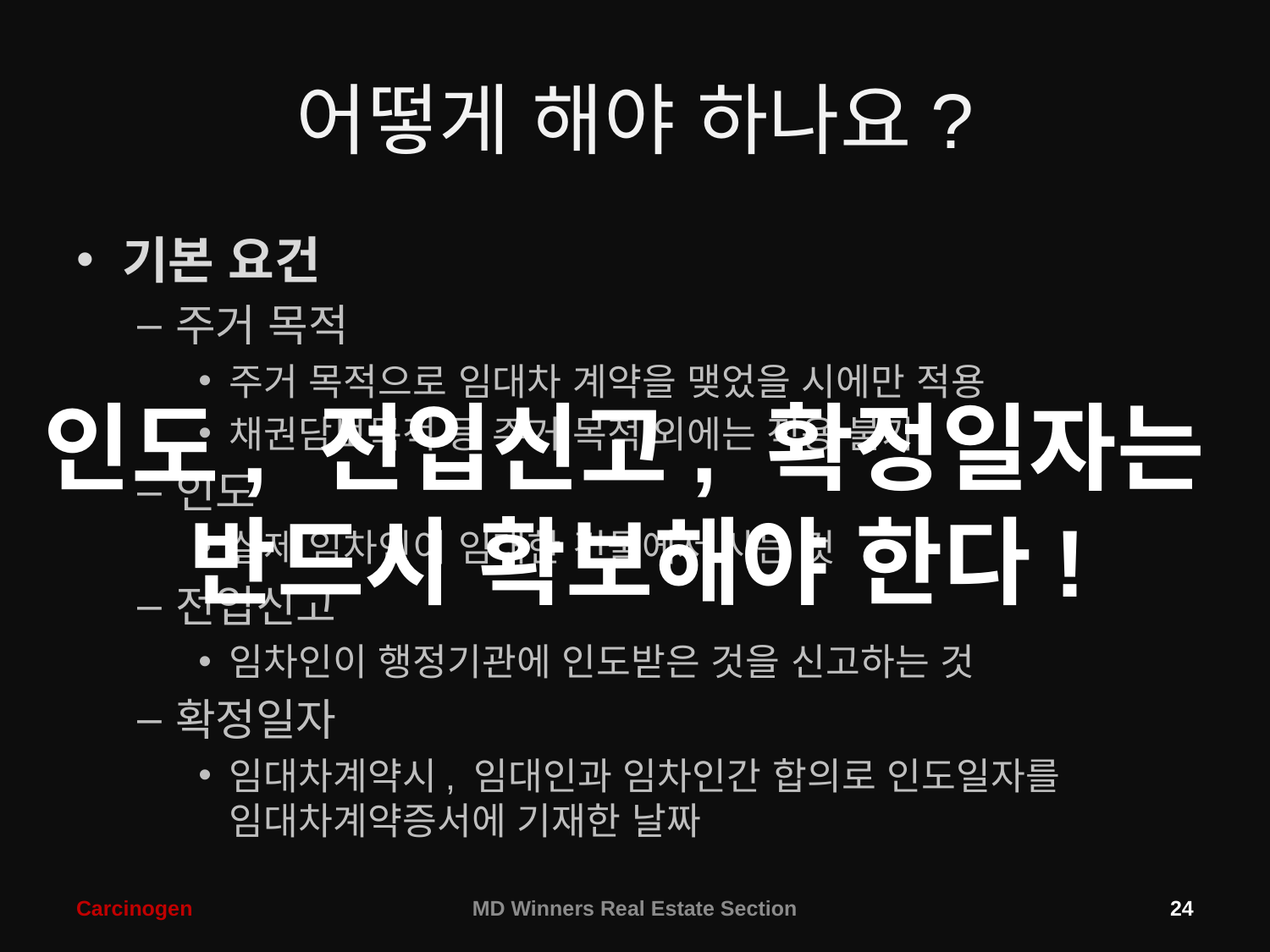

# 어떻게 해야 하나요?
기본 요건
주거 목적
주거 목적으로 임대차 계약을 맺었을 시에만 적용
채권담보목적 등 주거 목적 외에는 적용 불가
인도
실제 임차인이 임대한 건물에서 사는 것
전입신고
임차인이 행정기관에 인도받은 것을 신고하는 것
확정일자
임대차계약시, 임대인과 임차인간 합의로 인도일자를 임대차계약증서에 기재한 날짜
인도, 전입신고, 확정일자는
반드시 확보해야 한다!
Carcinogen
MD Winners Real Estate Section
24